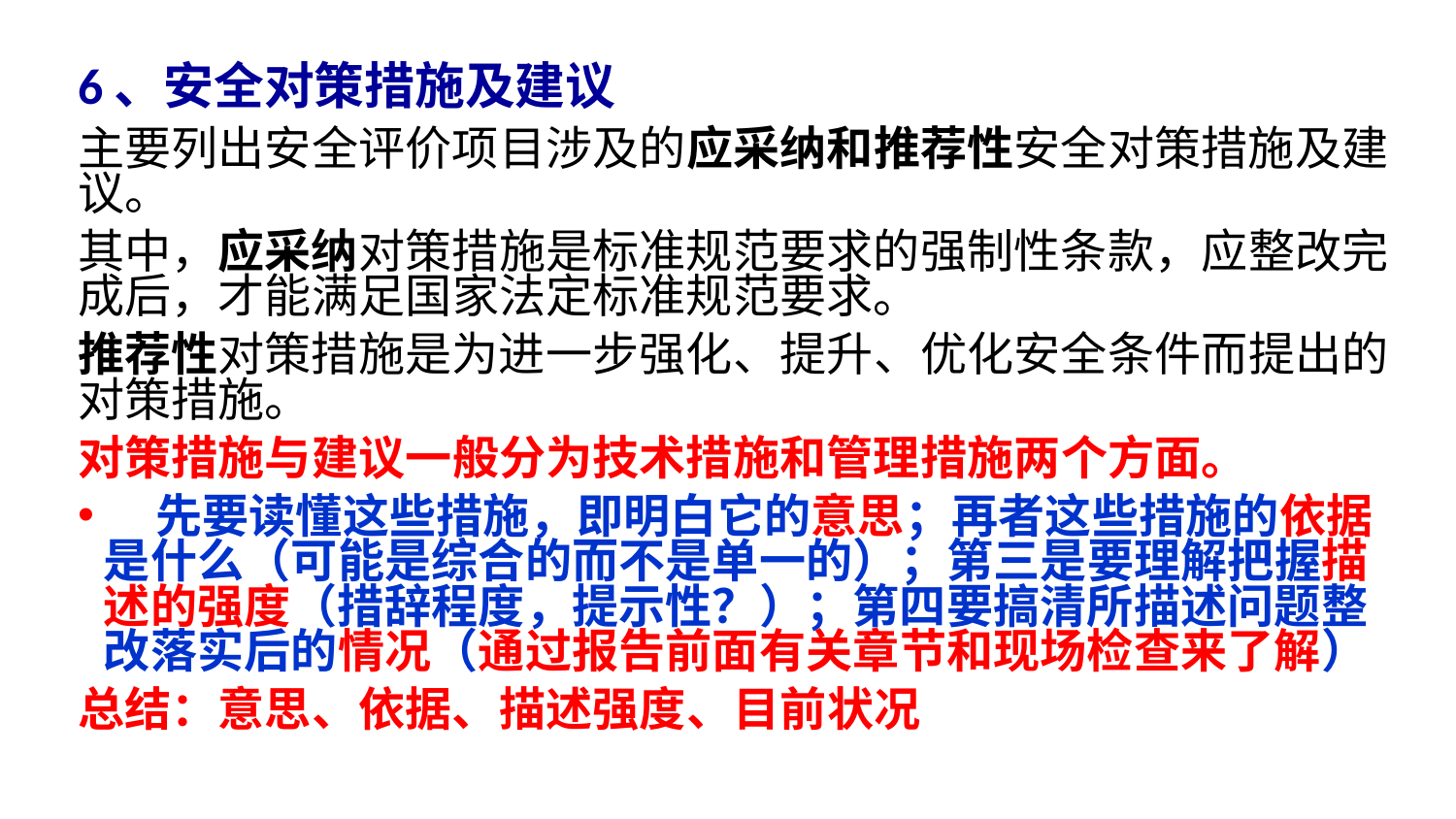

6、安全对策措施及建议
主要列出安全评价项目涉及的应采纳和推荐性安全对策措施及建议。
其中，应采纳对策措施是标准规范要求的强制性条款，应整改完成后，才能满足国家法定标准规范要求。
推荐性对策措施是为进一步强化、提升、优化安全条件而提出的对策措施。
对策措施与建议一般分为技术措施和管理措施两个方面。
    先要读懂这些措施，即明白它的意思；再者这些措施的依据是什么（可能是综合的而不是单一的）；第三是要理解把握描述的强度（措辞程度，提示性？）；第四要搞清所描述问题整改落实后的情况（通过报告前面有关章节和现场检查来了解）
总结：意思、依据、描述强度、目前状况